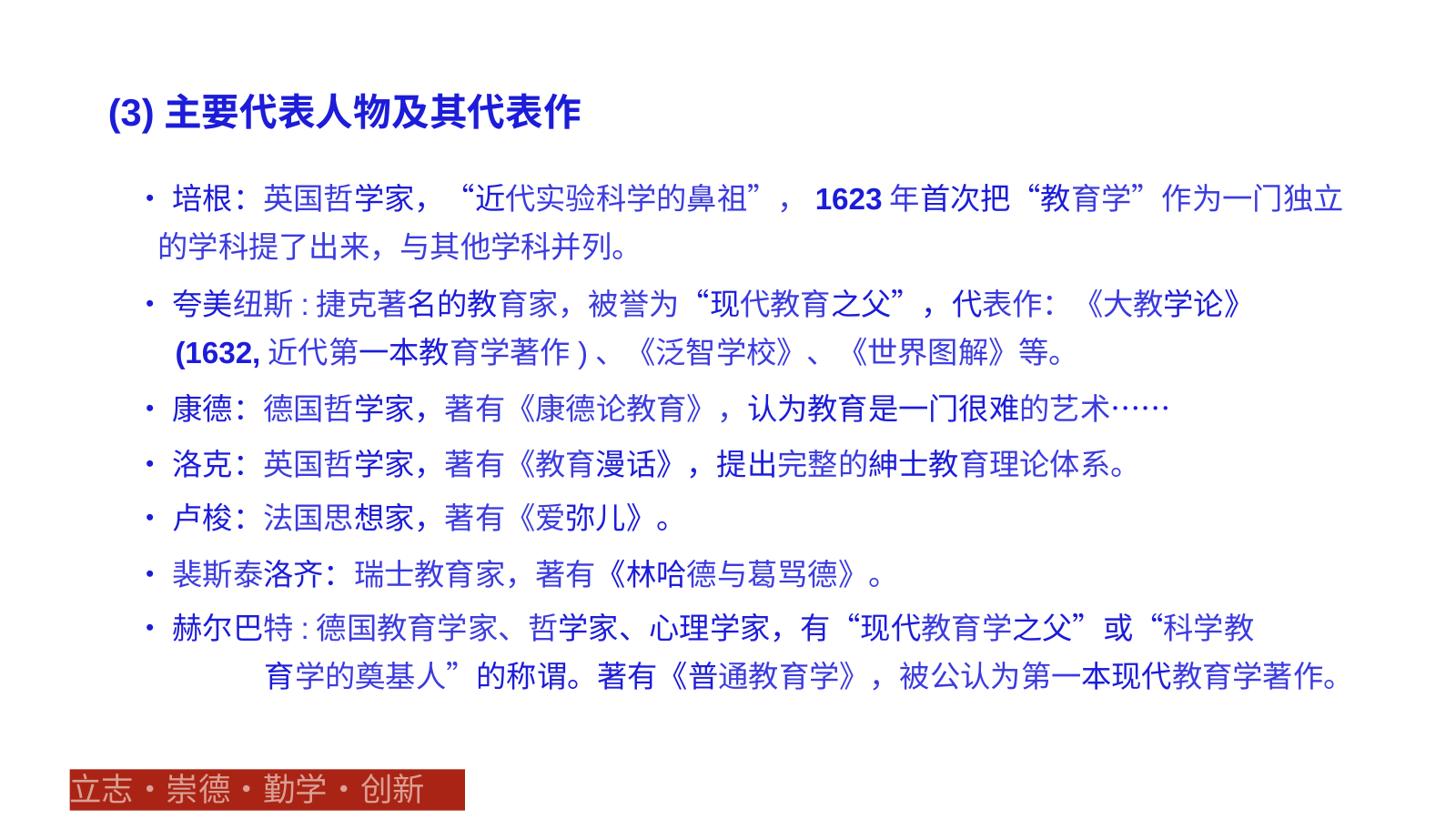

(3)主要代表人物及其代表作
•培根：英国哲学家，“近代实验科学的鼻祖”，1623年首次把“教育学”作为一门独立的学科提了出来，与其他学科并列。
•夸美纽斯:捷克著名的教育家，被誉为“现代教育之父”，代表作：《大教学论》
(1632,近代第一本教育学著作)、《泛智学校》、《世界图解》等。
•康德：德国哲学家，著有《康德论教育》，认为教育是一门很难的艺术……
•洛克：英国哲学家，著有《教育漫话》，提出完整的紳士教育理论体系。
•卢梭：法国思想家，著有《爱弥儿》。
•裴斯泰洛齐：瑞士教育家，著有《林哈德与葛骂德》。
•赫尔巴特:德国教育学家、哲学家、心理学家，有“现代教育学之父”或“科学教
育学的奠基人”的称谓。著有《普通教育学》，被公认为第一本现代教育学著作。
立志•崇德•勤学•创新